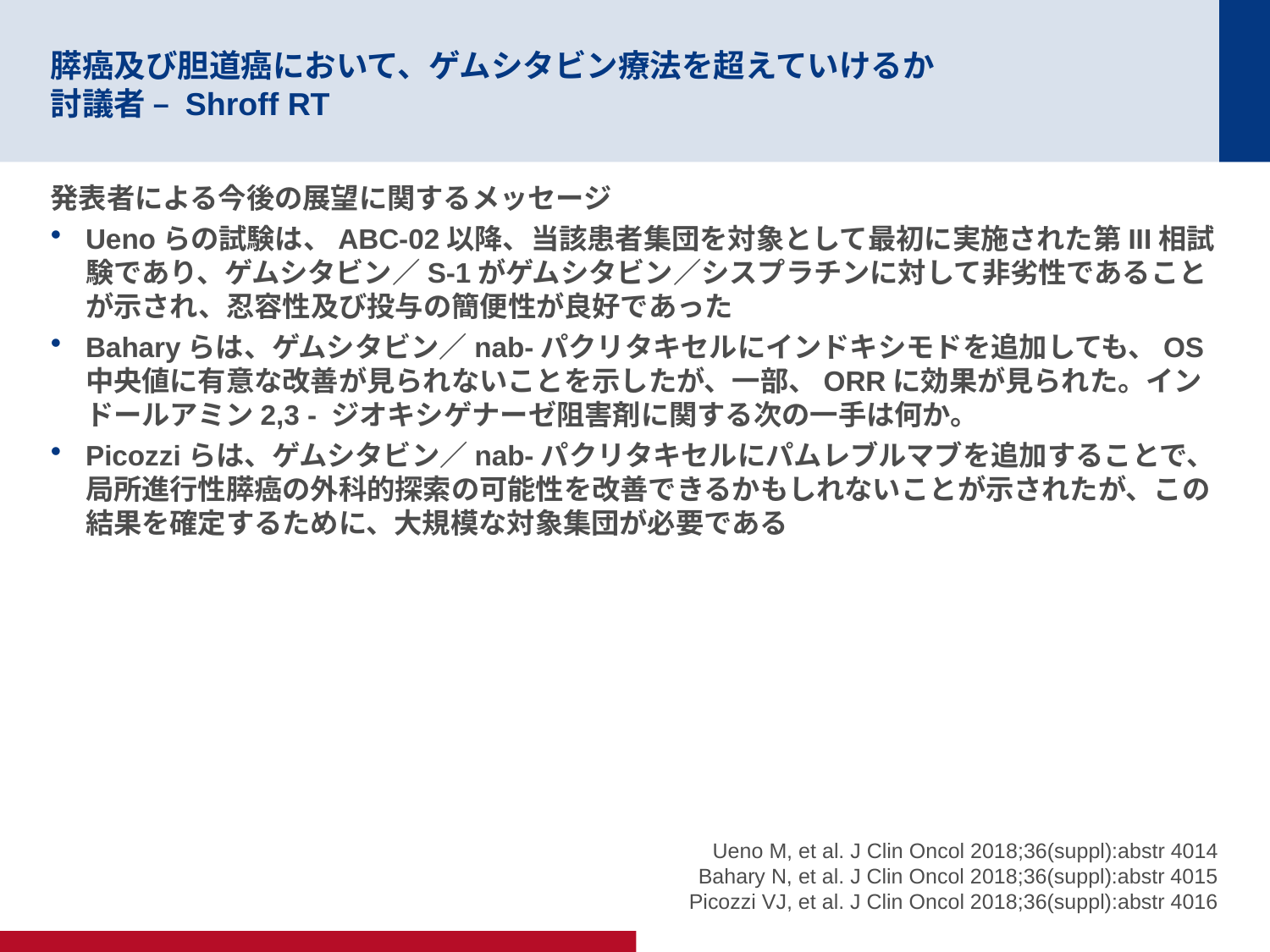

# 膵癌及び胆道癌において、ゲムシタビン療法を超えていけるか 討議者 – Shroff RT
発表者による今後の展望に関するメッセージ
Uenoらの試験は、ABC-02以降、当該患者集団を対象として最初に実施された第III相試験であり、ゲムシタビン／S-1がゲムシタビン／シスプラチンに対して非劣性であることが示され、忍容性及び投与の簡便性が良好であった
Baharyらは、ゲムシタビン／nab-パクリタキセルにインドキシモドを追加しても、OS中央値に有意な改善が見られないことを示したが、一部、ORRに効果が見られた。インドールアミン2,3 - ジオキシゲナーゼ阻害剤に関する次の一手は何か。
Picozziらは、ゲムシタビン／nab-パクリタキセルにパムレブルマブを追加することで、局所進行性膵癌の外科的探索の可能性を改善できるかもしれないことが示されたが、この結果を確定するために、大規模な対象集団が必要である

Ueno M, et al. J Clin Oncol 2018;36(suppl):abstr 4014
Bahary N, et al. J Clin Oncol 2018;36(suppl):abstr 4015 Picozzi VJ, et al. J Clin Oncol 2018;36(suppl):abstr 4016